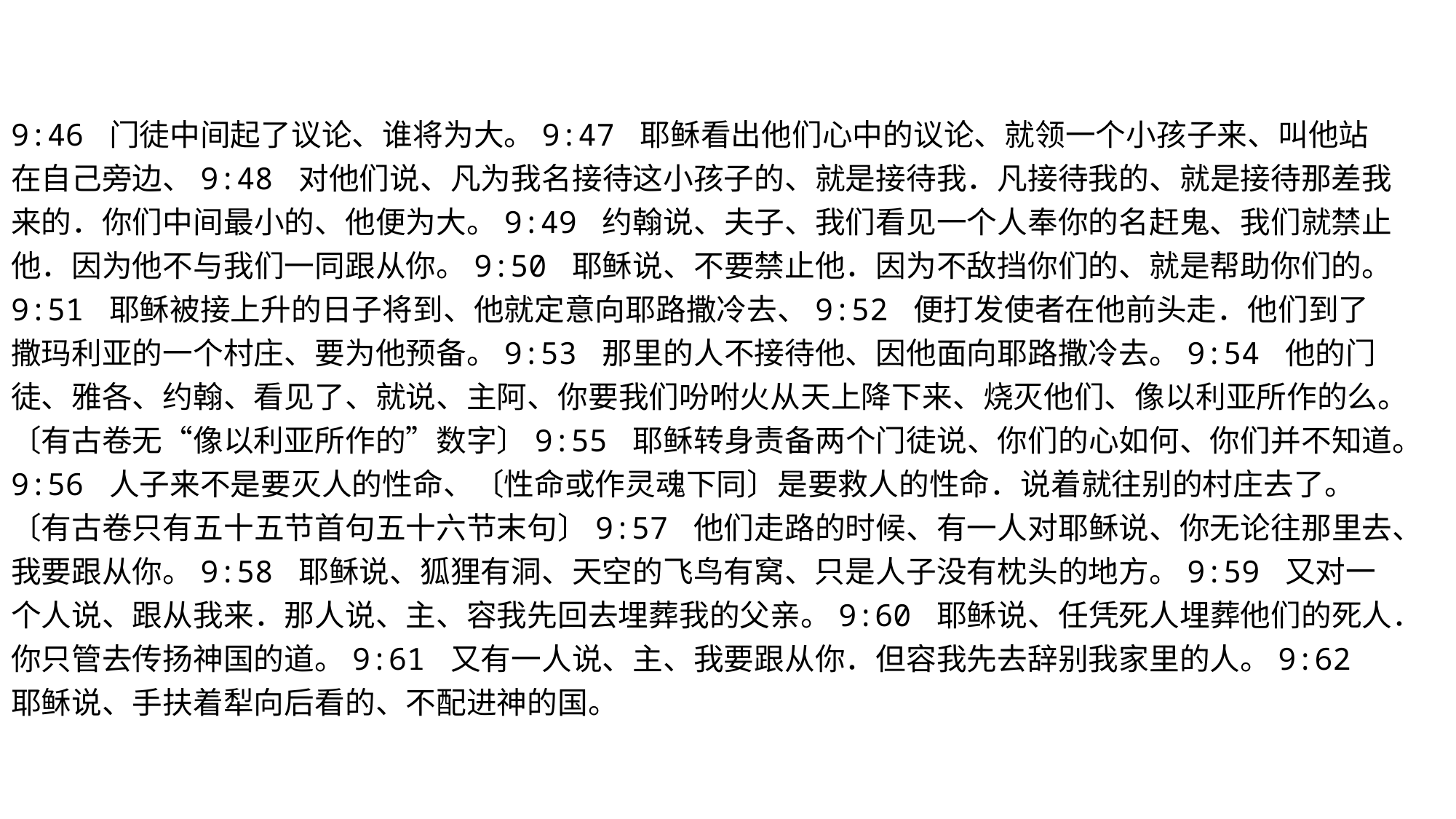

#
9:46 门徒中间起了议论、谁将为大。9:47 耶稣看出他们心中的议论、就领一个小孩子来、叫他站在自己旁边、9:48 对他们说、凡为我名接待这小孩子的、就是接待我．凡接待我的、就是接待那差我来的．你们中间最小的、他便为大。9:49 约翰说、夫子、我们看见一个人奉你的名赶鬼、我们就禁止他．因为他不与我们一同跟从你。9:50 耶稣说、不要禁止他．因为不敌挡你们的、就是帮助你们的。9:51 耶稣被接上升的日子将到、他就定意向耶路撒冷去、9:52 便打发使者在他前头走．他们到了撒玛利亚的一个村庄、要为他预备。9:53 那里的人不接待他、因他面向耶路撒冷去。9:54 他的门徒、雅各、约翰、看见了、就说、主阿、你要我们吩咐火从天上降下来、烧灭他们、像以利亚所作的么。〔有古卷无“像以利亚所作的”数字〕9:55 耶稣转身责备两个门徒说、你们的心如何、你们并不知道。9:56 人子来不是要灭人的性命、〔性命或作灵魂下同〕是要救人的性命．说着就往别的村庄去了。〔有古卷只有五十五节首句五十六节末句〕9:57 他们走路的时候、有一人对耶稣说、你无论往那里去、我要跟从你。9:58 耶稣说、狐狸有洞、天空的飞鸟有窝、只是人子没有枕头的地方。9:59 又对一个人说、跟从我来．那人说、主、容我先回去埋葬我的父亲。9:60 耶稣说、任凭死人埋葬他们的死人．你只管去传扬神国的道。9:61 又有一人说、主、我要跟从你．但容我先去辞别我家里的人。9:62 耶稣说、手扶着犁向后看的、不配进神的国。